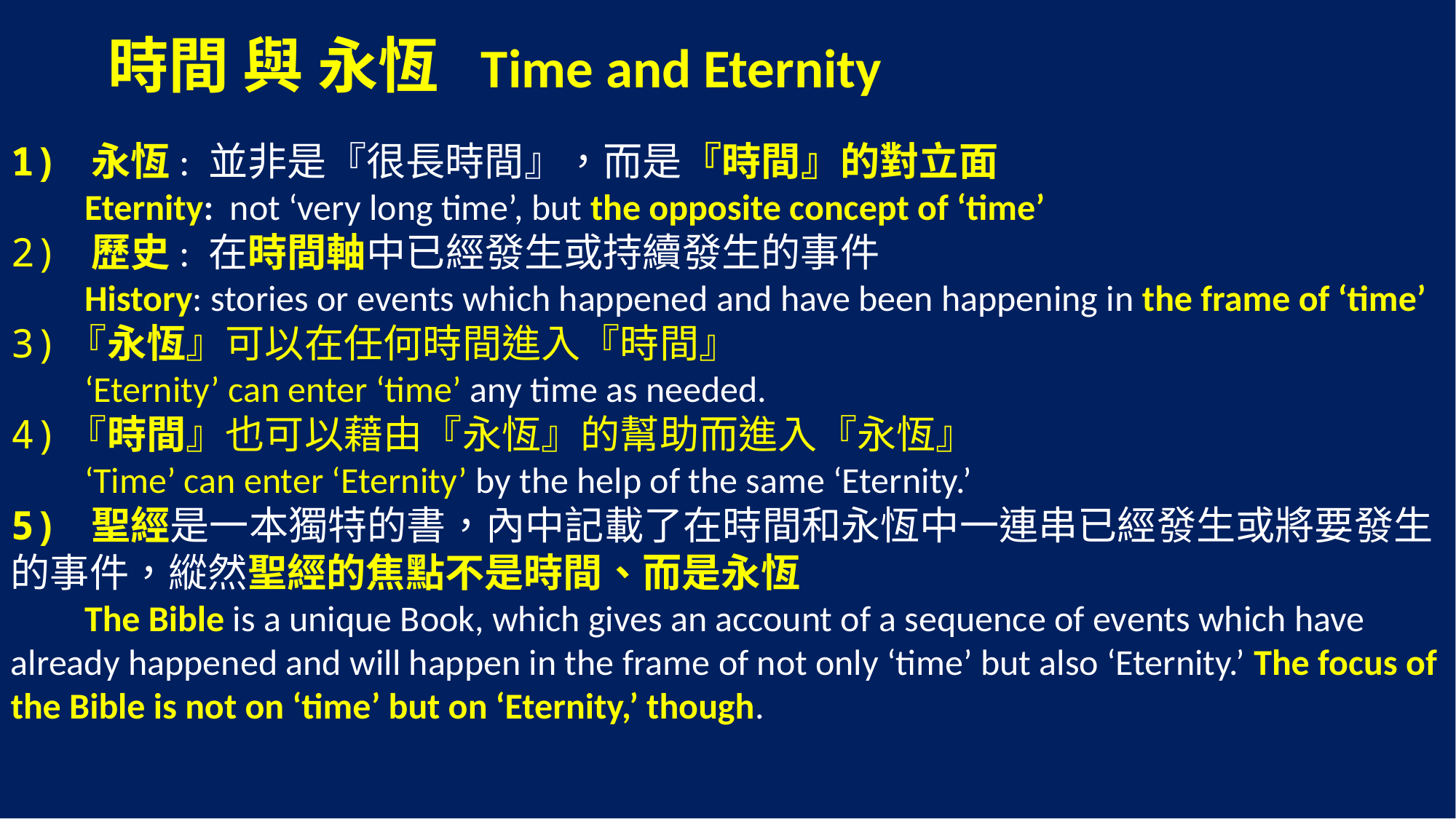

時間 與 永恆  Time and Eternity

1) 永恆: 並非是『很長時間』，而是『時間』的對立面
         Eternity:  not ‘very long time’, but the opposite concept of ‘time’
2) 歷史: 在時間軸中已經發生或持續發生的事件
         History: stories or events which happened and have been happening in the frame of ‘time’
3)『永恆』可以在任何時間進入『時間』
         ‘Eternity’ can enter ‘time’ any time as needed.
4)『時間』也可以藉由『永恆』的幫助而進入『永恆』
         ‘Time’ can enter ‘Eternity’ by the help of the same ‘Eternity.’
5) 聖經是一本獨特的書，內中記載了在時間和永恆中一連串已經發生或將要發生的事件，縱然聖經的焦點不是時間、而是永恆
         The Bible is a unique Book, which gives an account of a sequence of events which have already happened and will happen in the frame of not only ‘time’ but also ‘Eternity.’ The focus of the Bible is not on ‘time’ but on ‘Eternity,’ though.